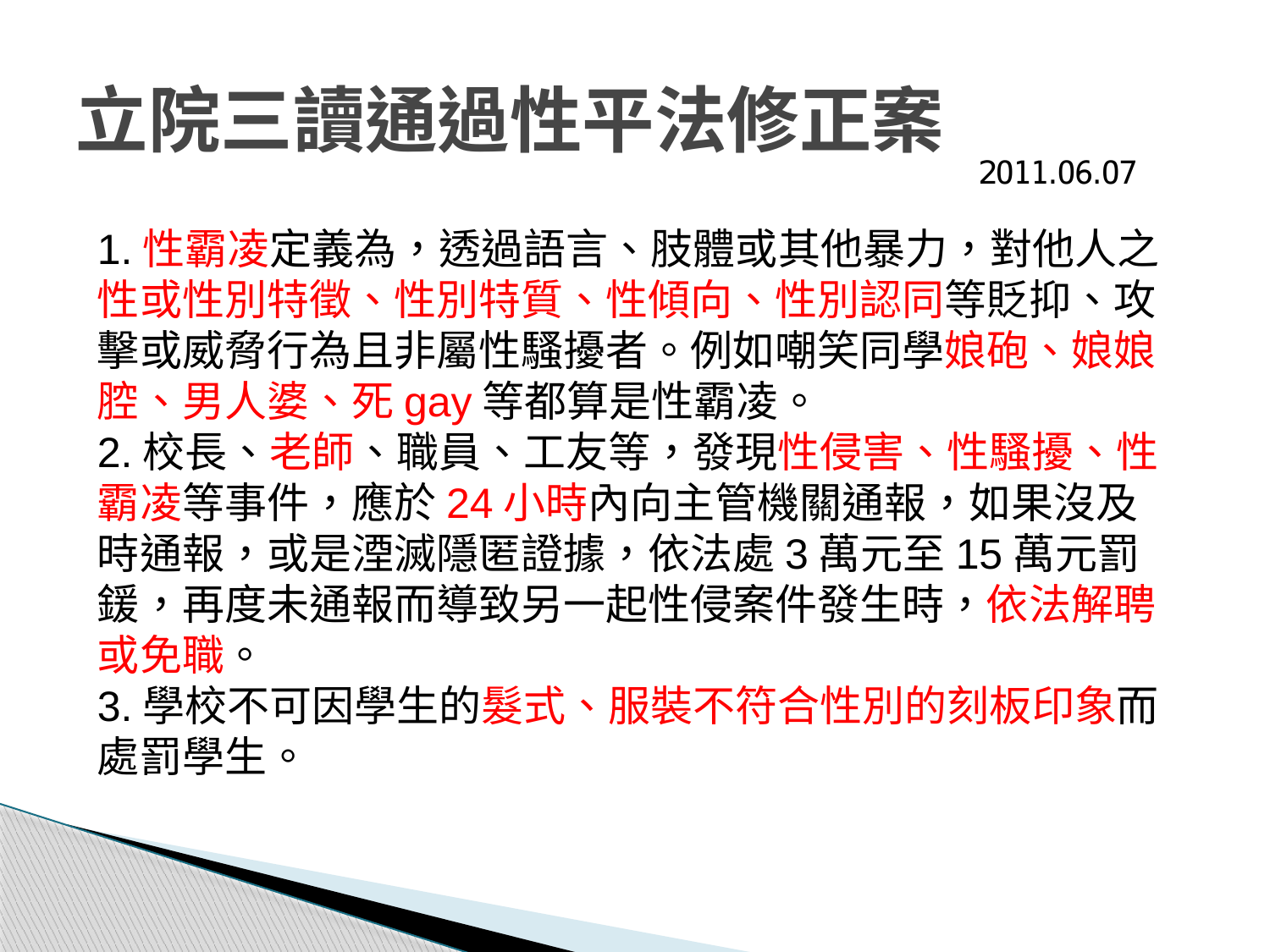

# 立院三讀通過性平法修正案
2011.06.07
1.性霸凌定義為，透過語言、肢體或其他暴力，對他人之性或性別特徵、性別特質、性傾向、性別認同等貶抑、攻擊或威脅行為且非屬性騷擾者。例如嘲笑同學娘砲、娘娘腔、男人婆、死gay等都算是性霸凌。
2.校長、老師、職員、工友等，發現性侵害、性騷擾、性霸凌等事件，應於24小時內向主管機關通報，如果沒及時通報，或是湮滅隱匿證據，依法處3萬元至15萬元罰鍰，再度未通報而導致另一起性侵案件發生時，依法解聘或免職。
3.學校不可因學生的髮式、服裝不符合性別的刻板印象而處罰學生。